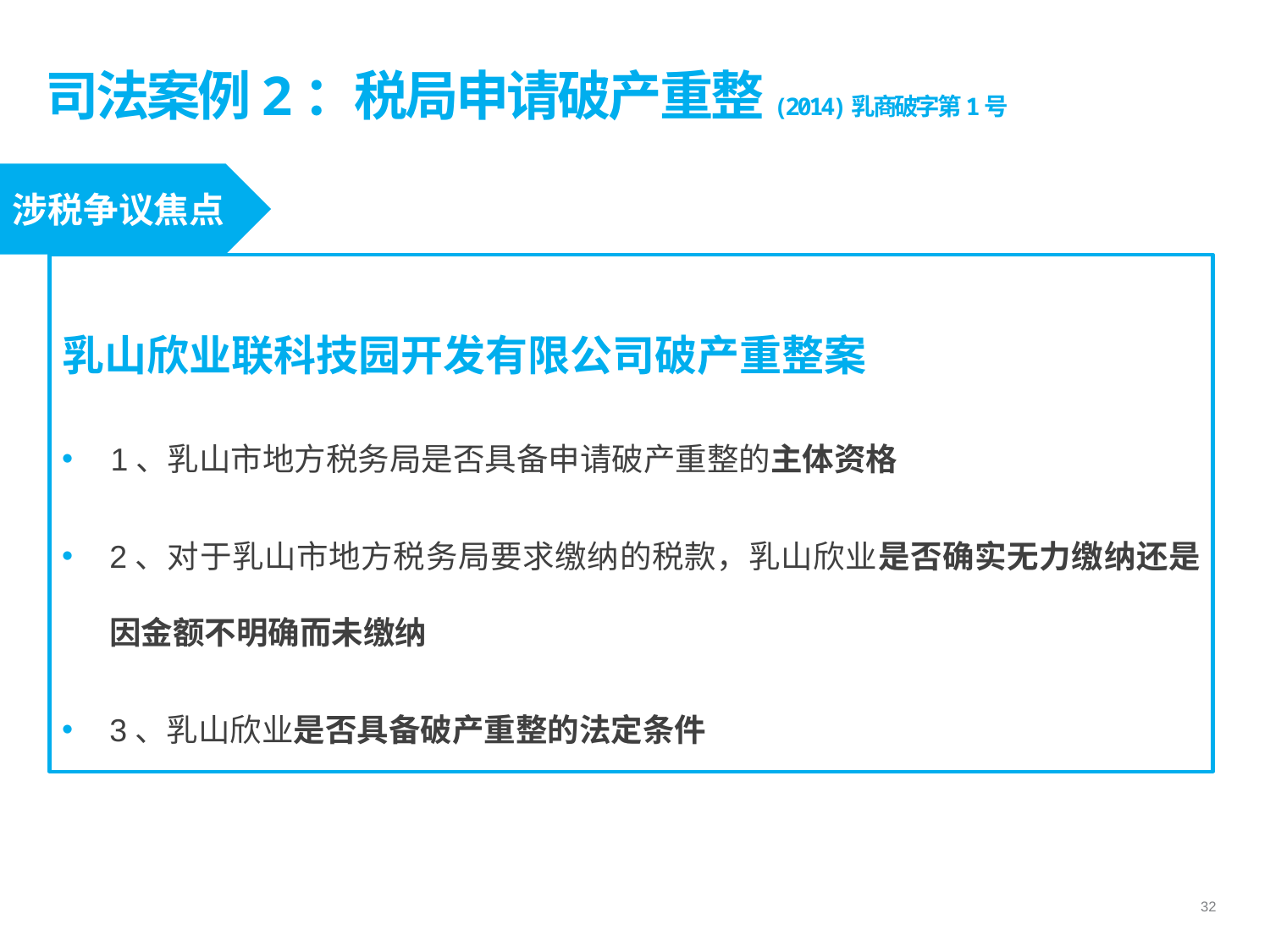

# 司法案例2：税局申请破产重整(2014)乳商破字第1号
涉税争议焦点
乳山欣业联科技园开发有限公司破产重整案
 1、乳山市地方税务局是否具备申请破产重整的主体资格
2、对于乳山市地方税务局要求缴纳的税款，乳山欣业是否确实无力缴纳还是因金额不明确而未缴纳
3、乳山欣业是否具备破产重整的法定条件
32